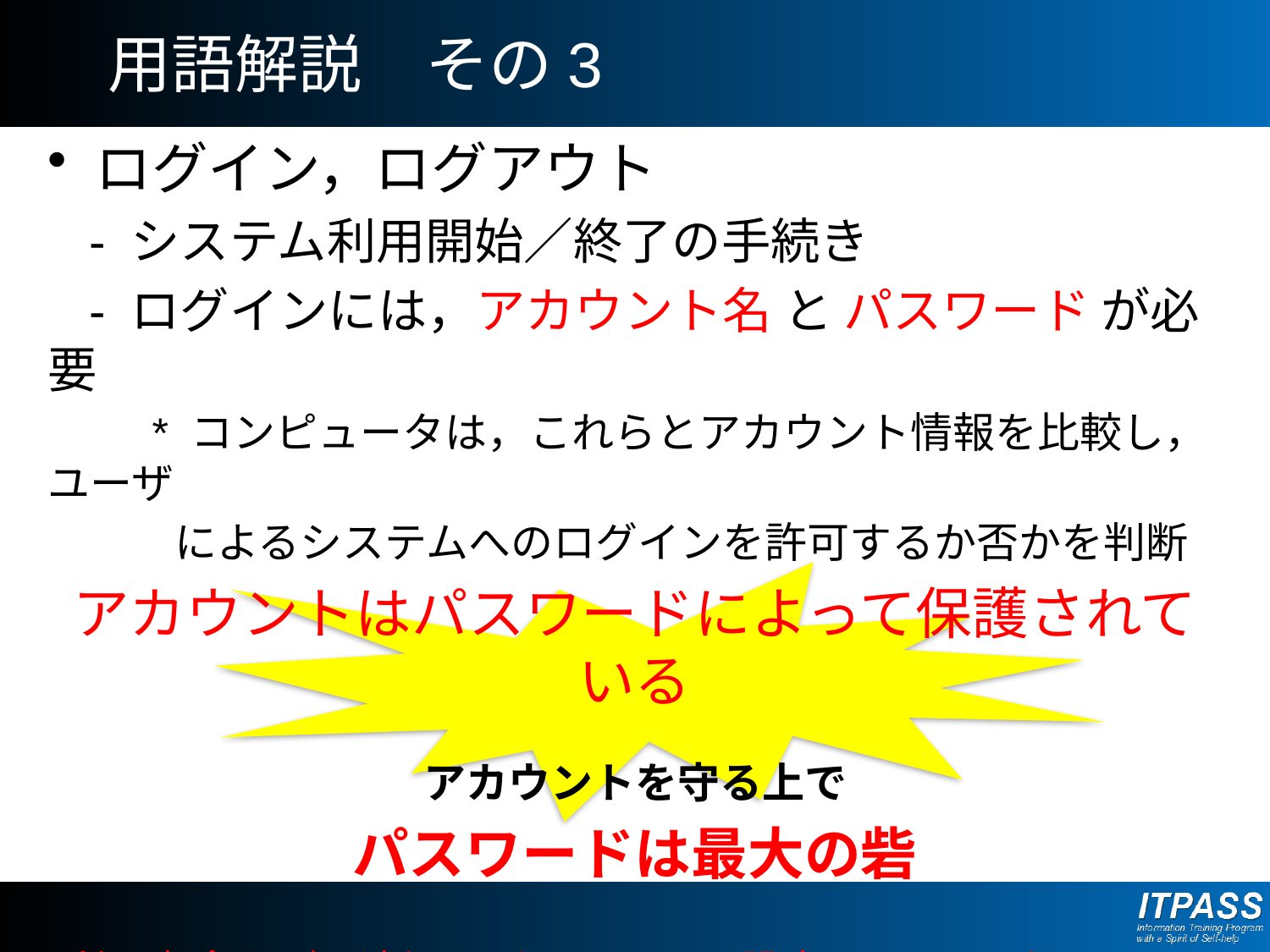

# 用語解説　その3
ログイン，ログアウト
   - システム利用開始／終了の手続き
   - ログインには，アカウント名 と パスワード が必要
　　 * コンピュータは，これらとアカウント情報を比較し，ユーザ
　　　によるシステムへのログインを許可するか否かを判断
アカウントはパスワードによって保護されている

アカウントを守る上で
パスワードは最大の砦

利用者全員が，適切なパスワードを設定しなければならない